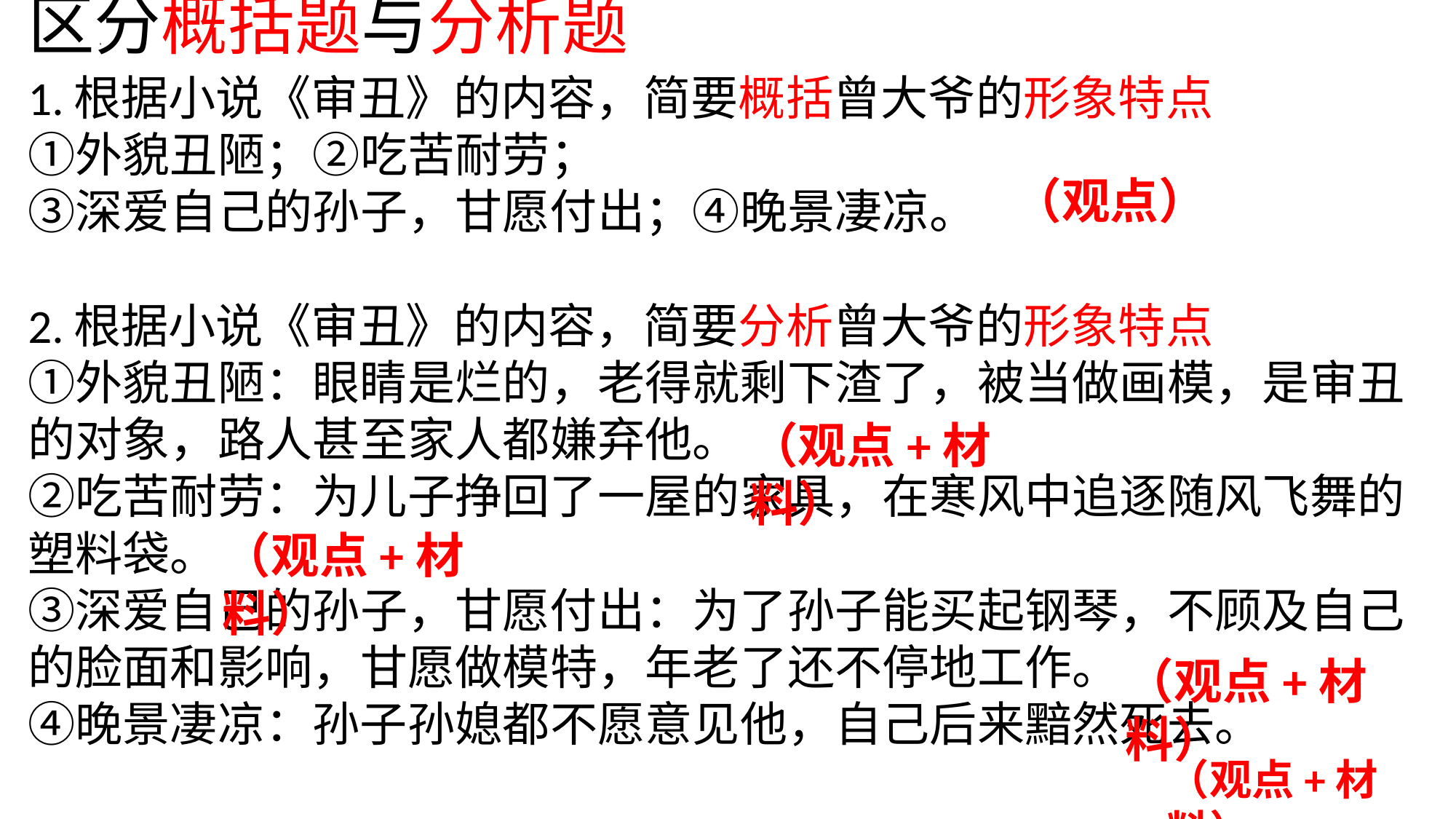

17
区分概括题与分析题
# 1.根据小说《审丑》的内容，简要概括曾大爷的形象特点 ①外貌丑陋；②吃苦耐劳； ③深爱自己的孙子，甘愿付出；④晚景凄凉。 2.根据小说《审丑》的内容，简要分析曾大爷的形象特点 ①外貌丑陋：眼睛是烂的，老得就剩下渣了，被当做画模，是审丑的对象，路人甚至家人都嫌弃他。 ②吃苦耐劳：为儿子挣回了一屋的家具，在寒风中追逐随风飞舞的塑料袋。 ③深爱自己的孙子，甘愿付出：为了孙子能买起钢琴，不顾及自己的脸面和影响，甘愿做模特，年老了还不停地工作。 ④晚景凄凉：孙子孙媳都不愿意见他，自己后来黯然死去。
（观点）
（观点+材料）
（观点+材料）
（观点+材料）
（观点+材料）